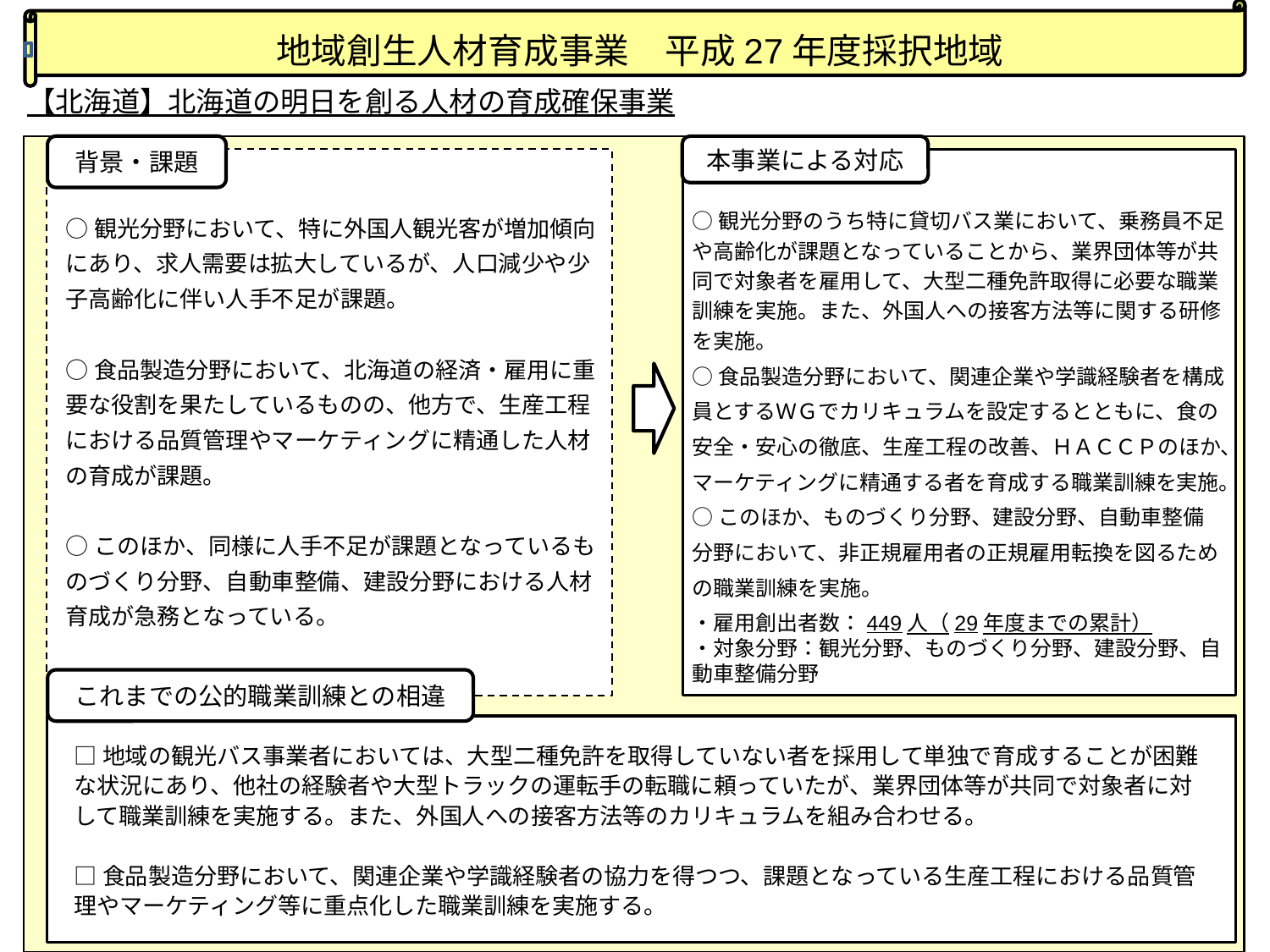

# 地域創生人材育成事業　平成27年度採択地域

 【北海道】北海道の明日を創る人材の育成確保事業

背景・課題
本事業による対応

○観光分野のうち特に貸切バス業において、乗務員不足や高齢化が課題となっていることから、業界団体等が共同で対象者を雇用して、大型二種免許取得に必要な職業訓練を実施。また、外国人への接客方法等に関する研修を実施。
○食品製造分野において、関連企業や学識経験者を構成員とするＷＧでカリキュラムを設定するとともに、食の安全・安心の徹底、生産工程の改善、ＨＡＣＣＰのほか、マーケティングに精通する者を育成する職業訓練を実施。
○このほか、ものづくり分野、建設分野、自動車整備分野において、非正規雇用者の正規雇用転換を図るための職業訓練を実施。
・雇用創出者数：449人（29年度までの累計）
・対象分野：観光分野、ものづくり分野、建設分野、自動車整備分野
○観光分野において、特に外国人観光客が増加傾向にあり、求人需要は拡大しているが、人口減少や少子高齢化に伴い人手不足が課題。

○食品製造分野において、北海道の経済・雇用に重要な役割を果たしているものの、他方で、生産工程における品質管理やマーケティングに精通した人材の育成が課題。

○このほか、同様に人手不足が課題となっているものづくり分野、自動車整備、建設分野における人材育成が急務となっている。

これまでの公的職業訓練との相違
□地域の観光バス事業者においては、大型二種免許を取得していない者を採用して単独で育成することが困難な状況にあり、他社の経験者や大型トラックの運転手の転職に頼っていたが、業界団体等が共同で対象者に対して職業訓練を実施する。また、外国人への接客方法等のカリキュラムを組み合わせる。

□食品製造分野において、関連企業や学識経験者の協力を得つつ、課題となっている生産工程における品質管理やマーケティング等に重点化した職業訓練を実施する。